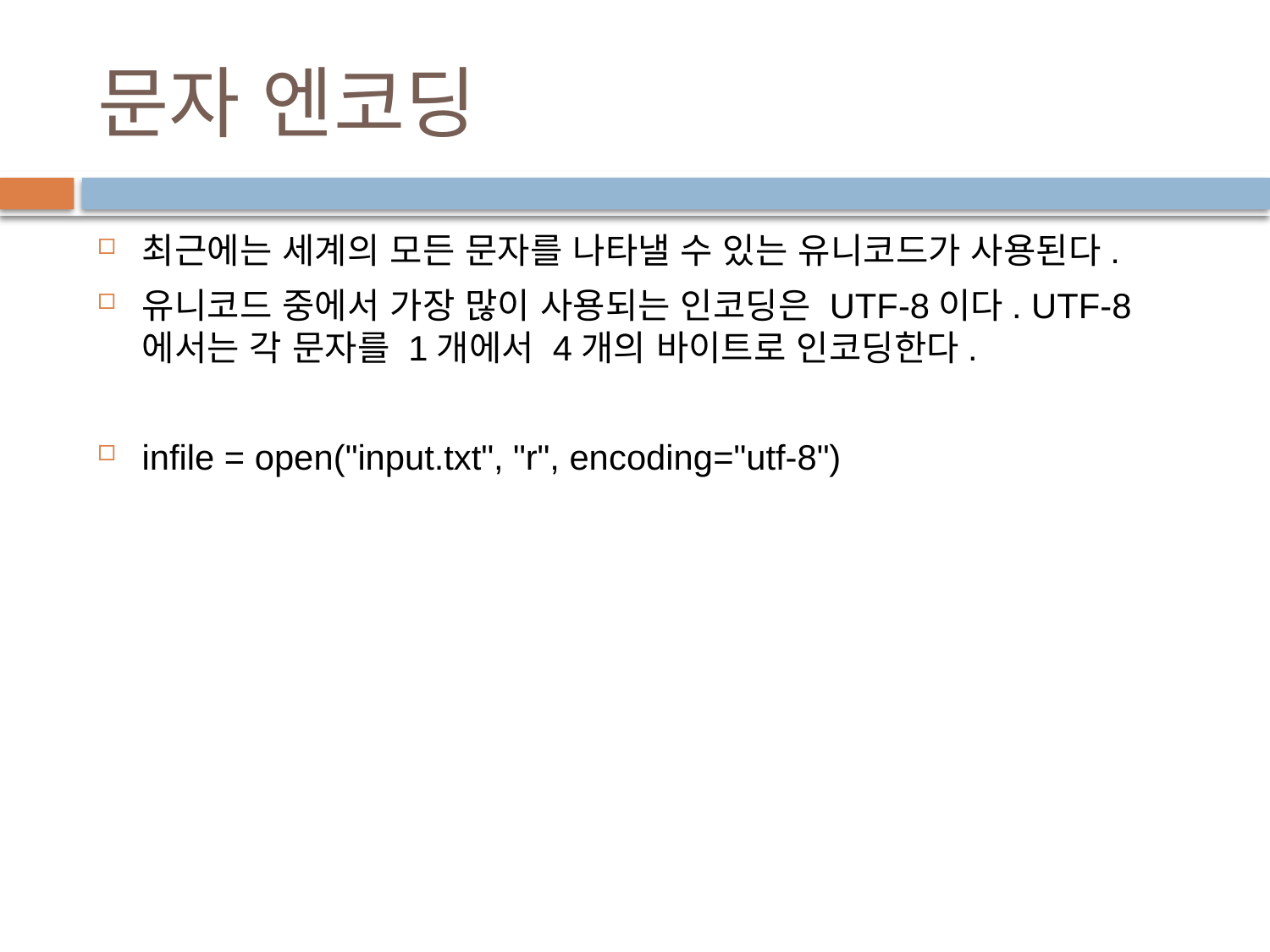

# 문자 엔코딩
최근에는 세계의 모든 문자를 나타낼 수 있는 유니코드가 사용된다.
유니코드 중에서 가장 많이 사용되는 인코딩은 UTF-8이다. UTF-8에서는 각 문자를 1개에서 4개의 바이트로 인코딩한다.

infile = open("input.txt", "r", encoding="utf-8")